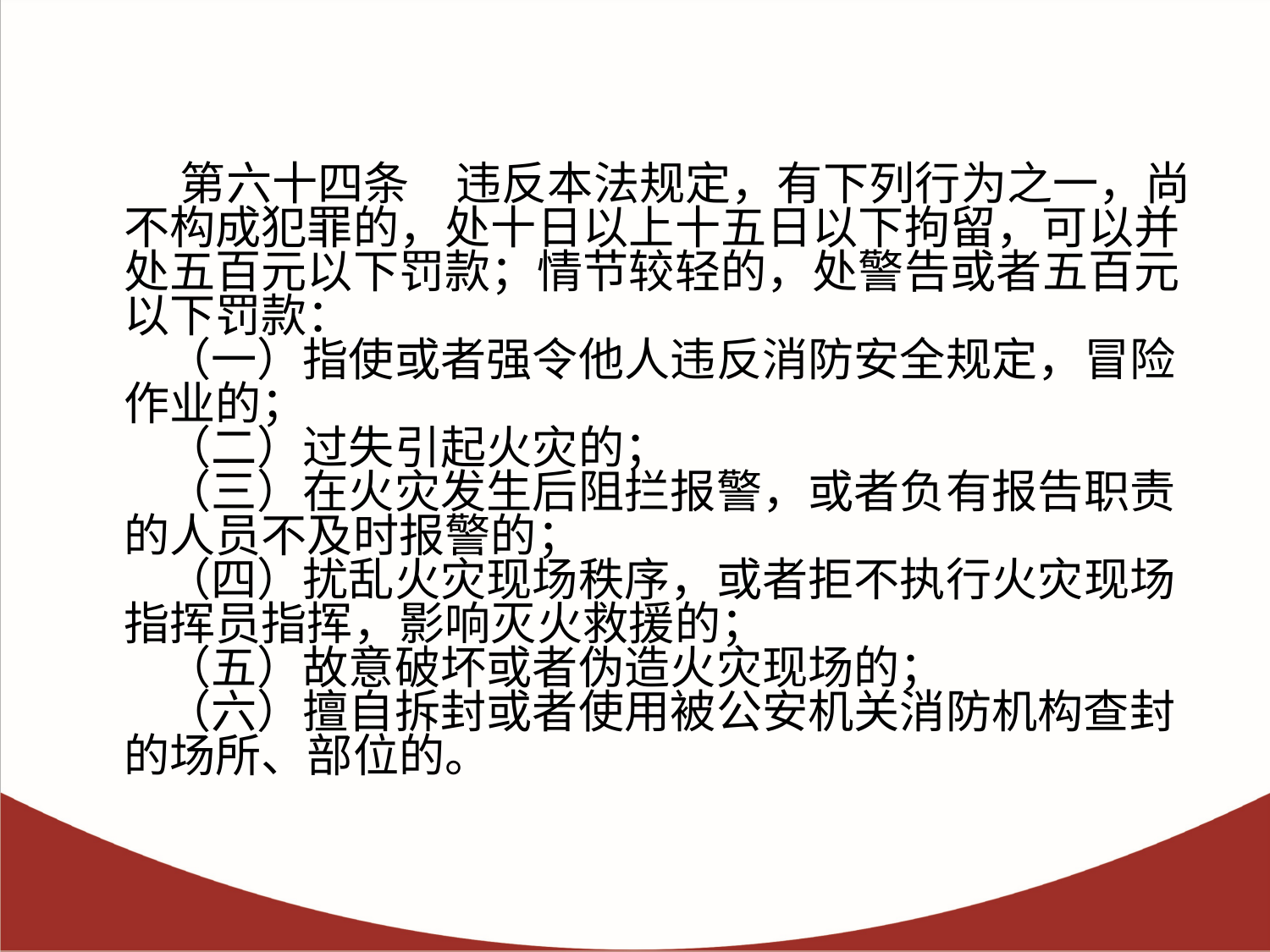

第六十四条　违反本法规定，有下列行为之一，尚不构成犯罪的，处十日以上十五日以下拘留，可以并处五百元以下罚款；情节较轻的，处警告或者五百元以下罚款：
    （一）指使或者强令他人违反消防安全规定，冒险作业的；
    （二）过失引起火灾的；
    （三）在火灾发生后阻拦报警，或者负有报告职责的人员不及时报警的；
    （四）扰乱火灾现场秩序，或者拒不执行火灾现场指挥员指挥，影响灭火救援的；
    （五）故意破坏或者伪造火灾现场的；
    （六）擅自拆封或者使用被公安机关消防机构查封的场所、部位的。